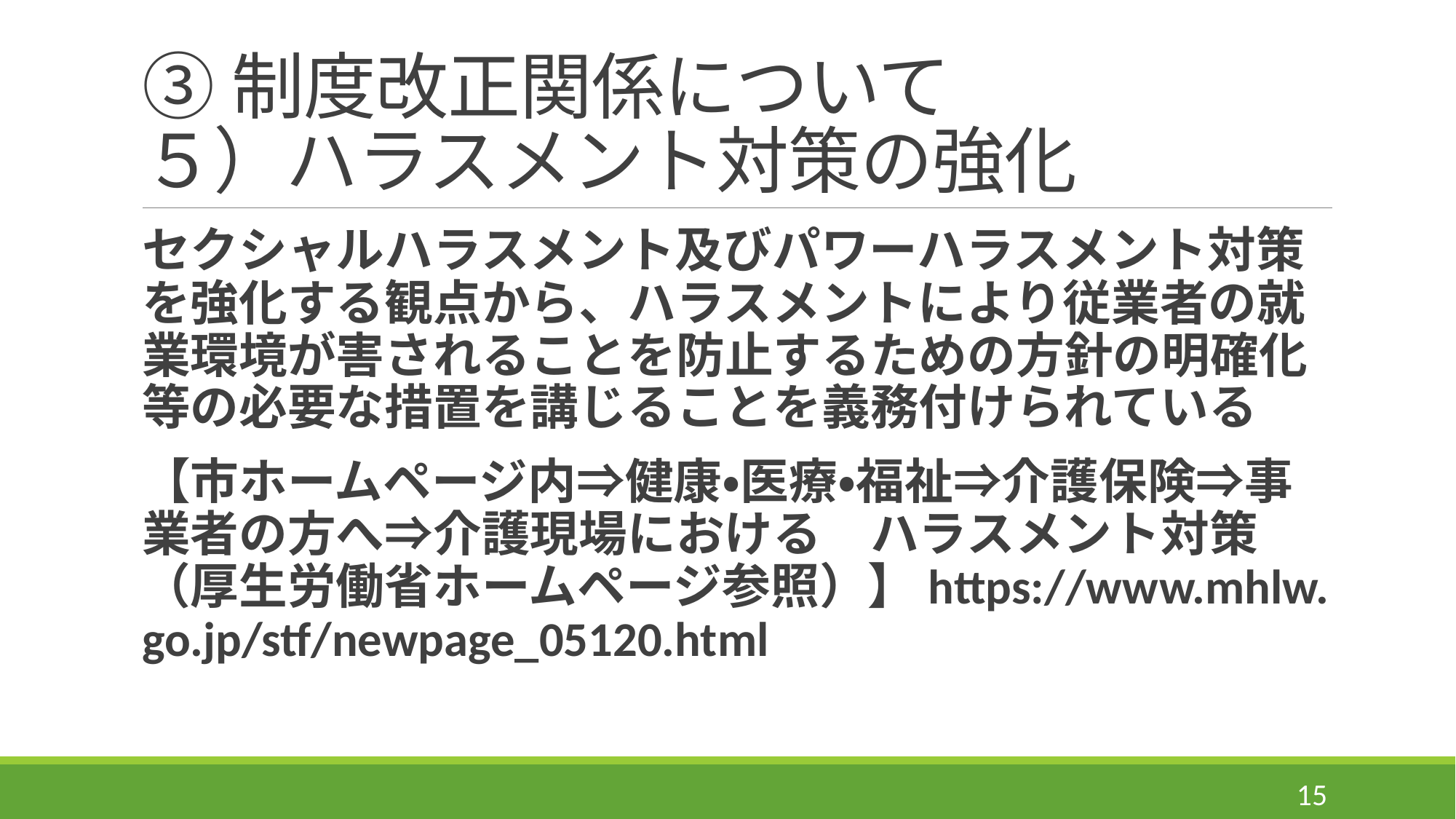

# ③制度改正関係について ５）ハラスメント対策の強化
セクシャルハラスメント及びパワーハラスメント対策を強化する観点から、ハラスメントにより従業者の就業環境が害されることを防止するための方針の明確化等の必要な措置を講じることを義務付けられている
【市ホームページ内⇒健康・医療・福祉⇒介護保険⇒事業者の方へ⇒介護現場における　ハラスメント対策（厚生労働省ホームページ参照）】https://www.mhlw.go.jp/stf/newpage_05120.html

15